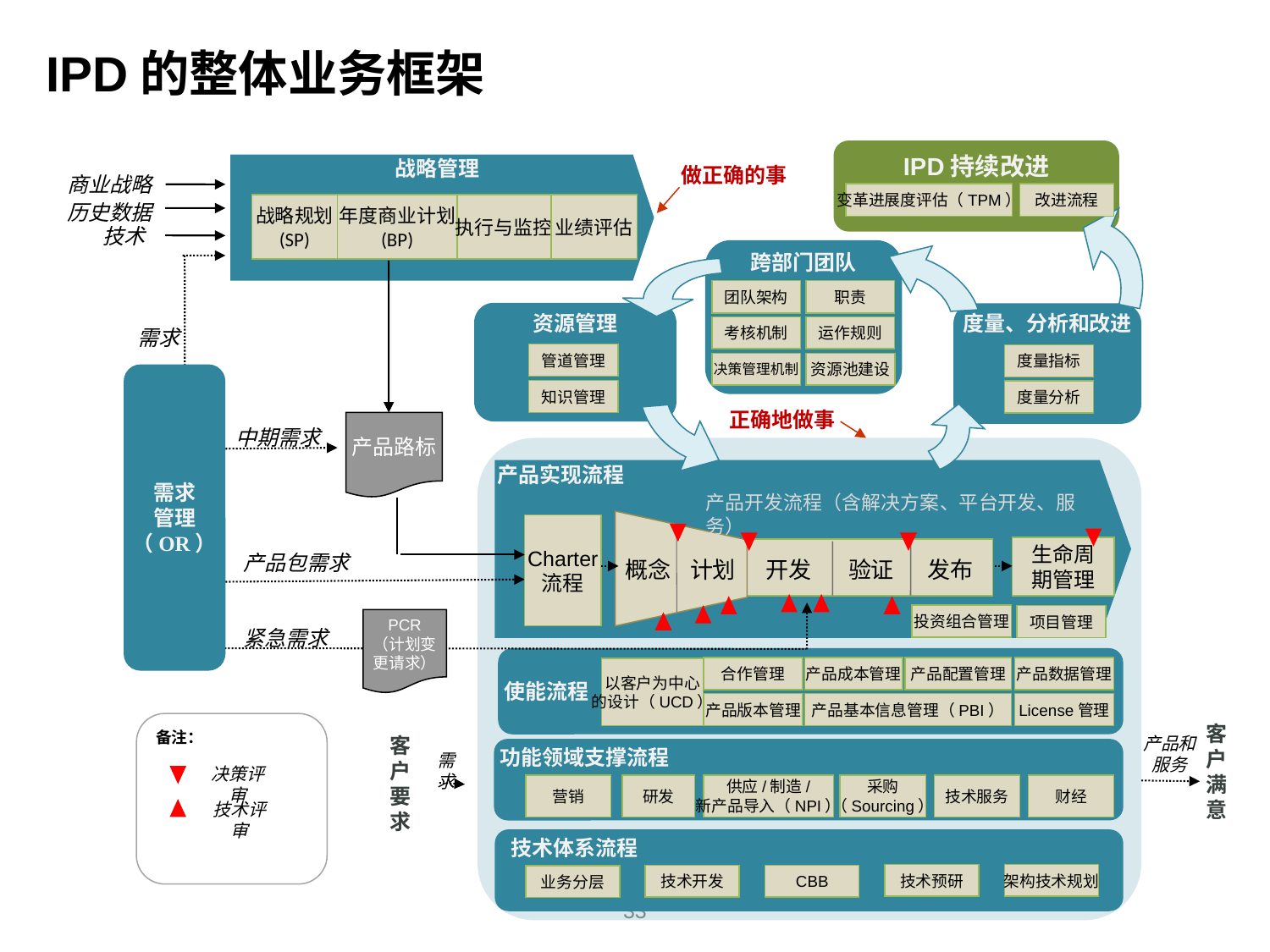

IPD的整体业务框架
IPD持续改进
战略管理
做正确的事
商业战略
变革进展度评估（TPM）
改进流程

历史数据
战略规划
(SP)
年度商业计划
(BP)
执行与监控
业绩评估

技术

跨部门团队

团队架构
职责
资源管理
度量、分析和改进
考核机制
运作规则
需求

管道管理
度量指标
决策管理机制
资源池建设
需求
管理
（OR）

知识管理
度量分析
正确地做事
产品路标
中期需求

产品实现流程
产品开发流程（含解决方案、平台开发、服务）

Charter
流程

生命周期管理

产品包需求
概念
计划
开发
验证
发布

投资组合管理
项目管理
PCR
（计划变更请求）

紧急需求

使能流程
合作管理
产品成本管理
产品配置管理
产品数据管理
以客户为中心
的设计（UCD）
客户满意
产品版本管理
产品基本信息管理（PBI）
License管理
客户要求
备注：
产品和服务
功能领域支撑流程
需求
决策评审

营销
研发
供应/制造/
新产品导入（NPI）
采购
（Sourcing）
技术服务
财经

技术评审

 技术体系流程
技术预研
架构技术规划
技术开发
CBB
业务分层
33